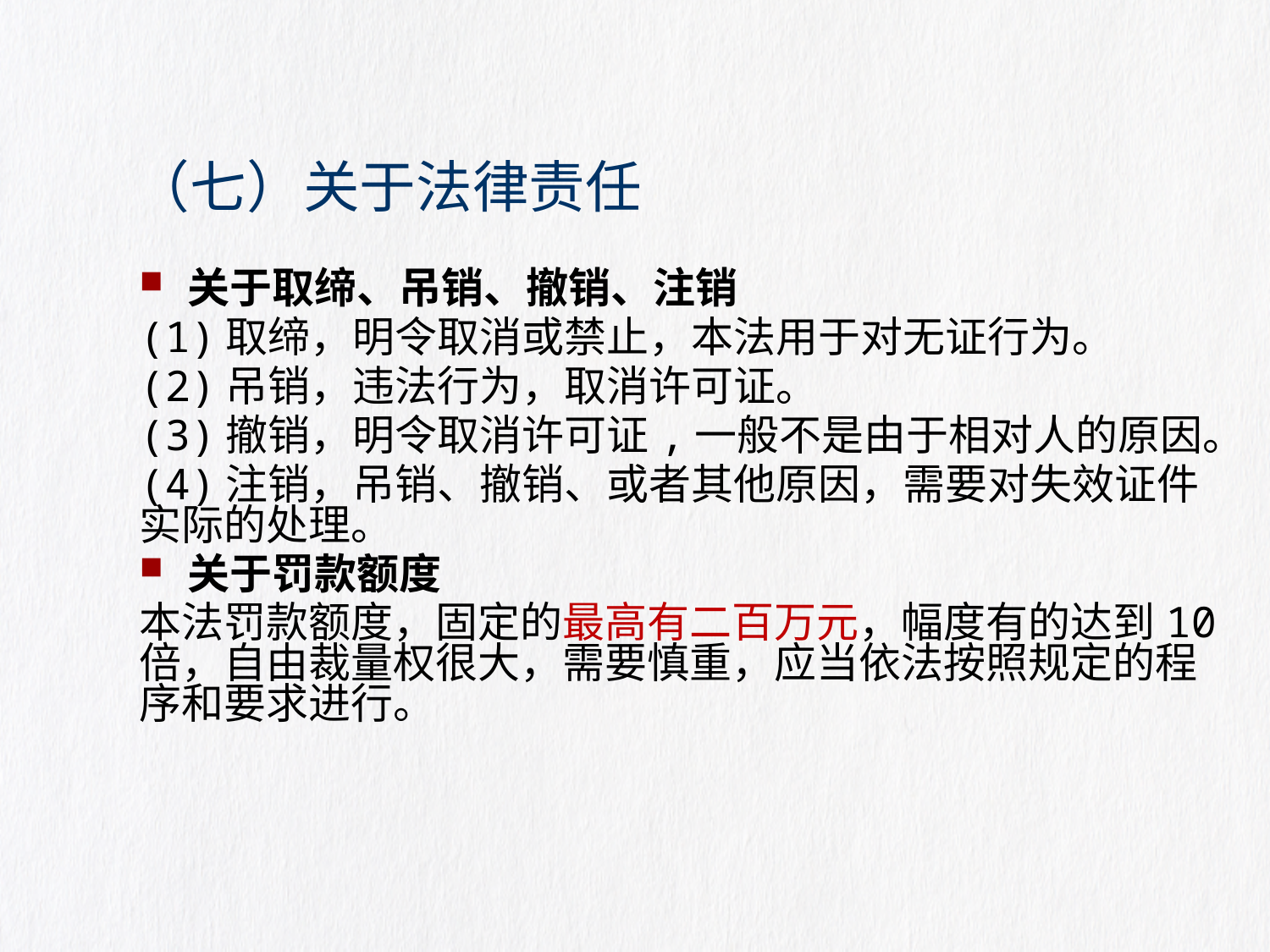

# （七）关于法律责任
关于取缔、吊销、撤销、注销
(1)取缔，明令取消或禁止，本法用于对无证行为。
(2)吊销，违法行为，取消许可证。
(3)撤销，明令取消许可证,一般不是由于相对人的原因。
(4)注销，吊销、撤销、或者其他原因，需要对失效证件实际的处理。
关于罚款额度
本法罚款额度，固定的最高有二百万元，幅度有的达到10倍，自由裁量权很大，需要慎重，应当依法按照规定的程序和要求进行。
75